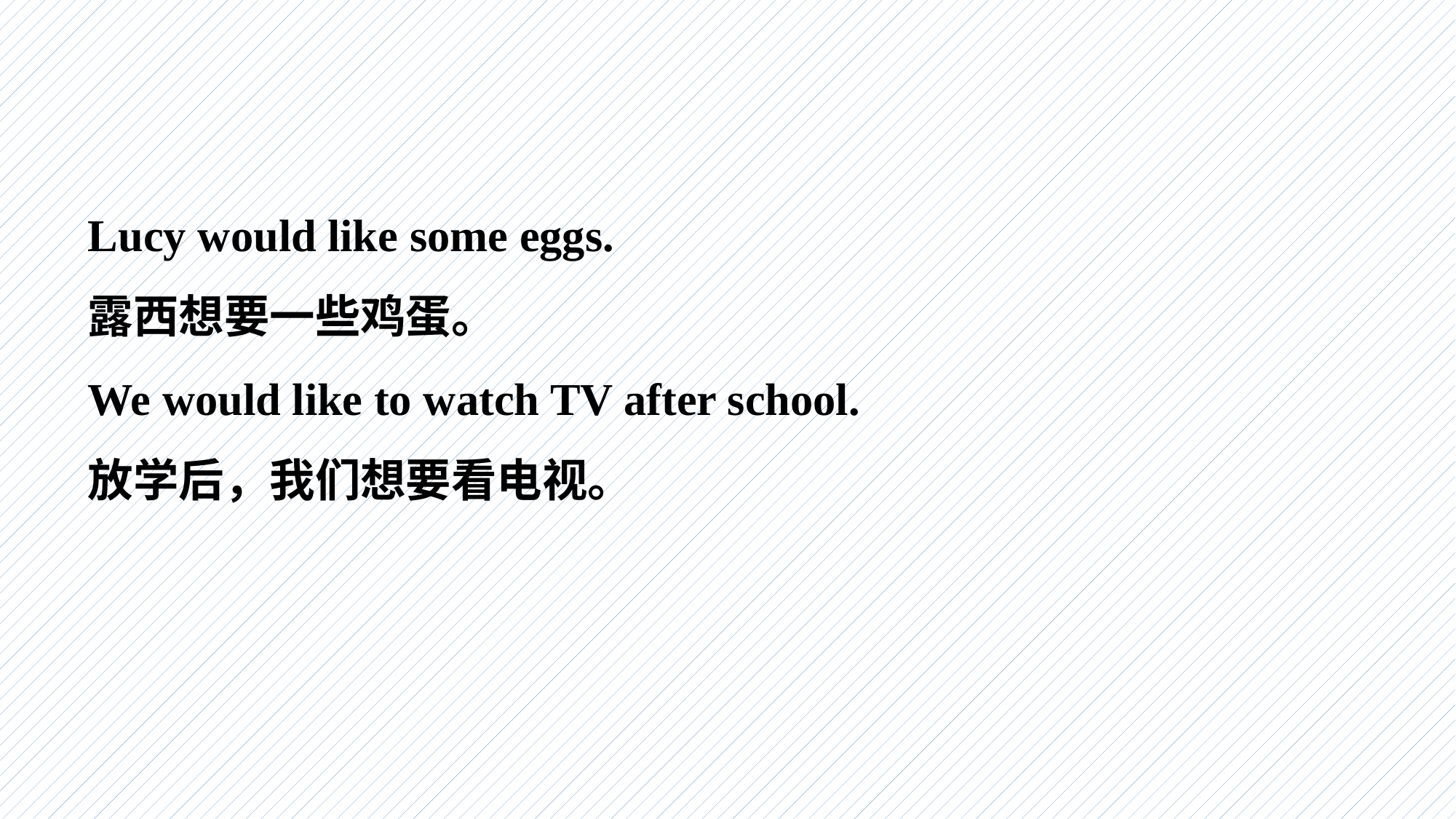

Lucy would like some eggs.
露西想要一些鸡蛋。
We would like to watch TV after school.
放学后，我们想要看电视。